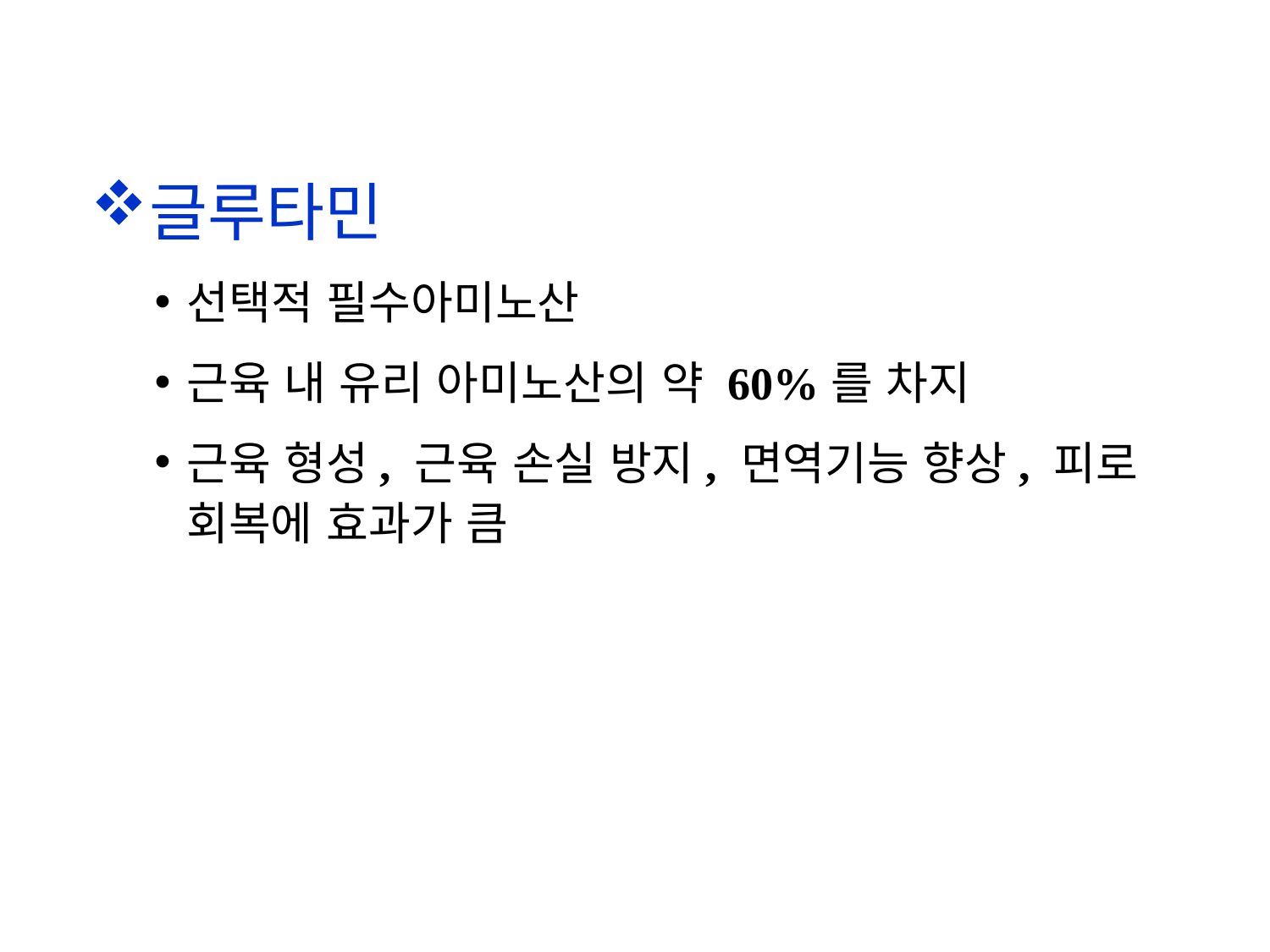

글루타민
선택적 필수아미노산
근육 내 유리 아미노산의 약 60%를 차지
근육 형성, 근육 손실 방지, 면역기능 향상, 피로 회복에 효과가 큼